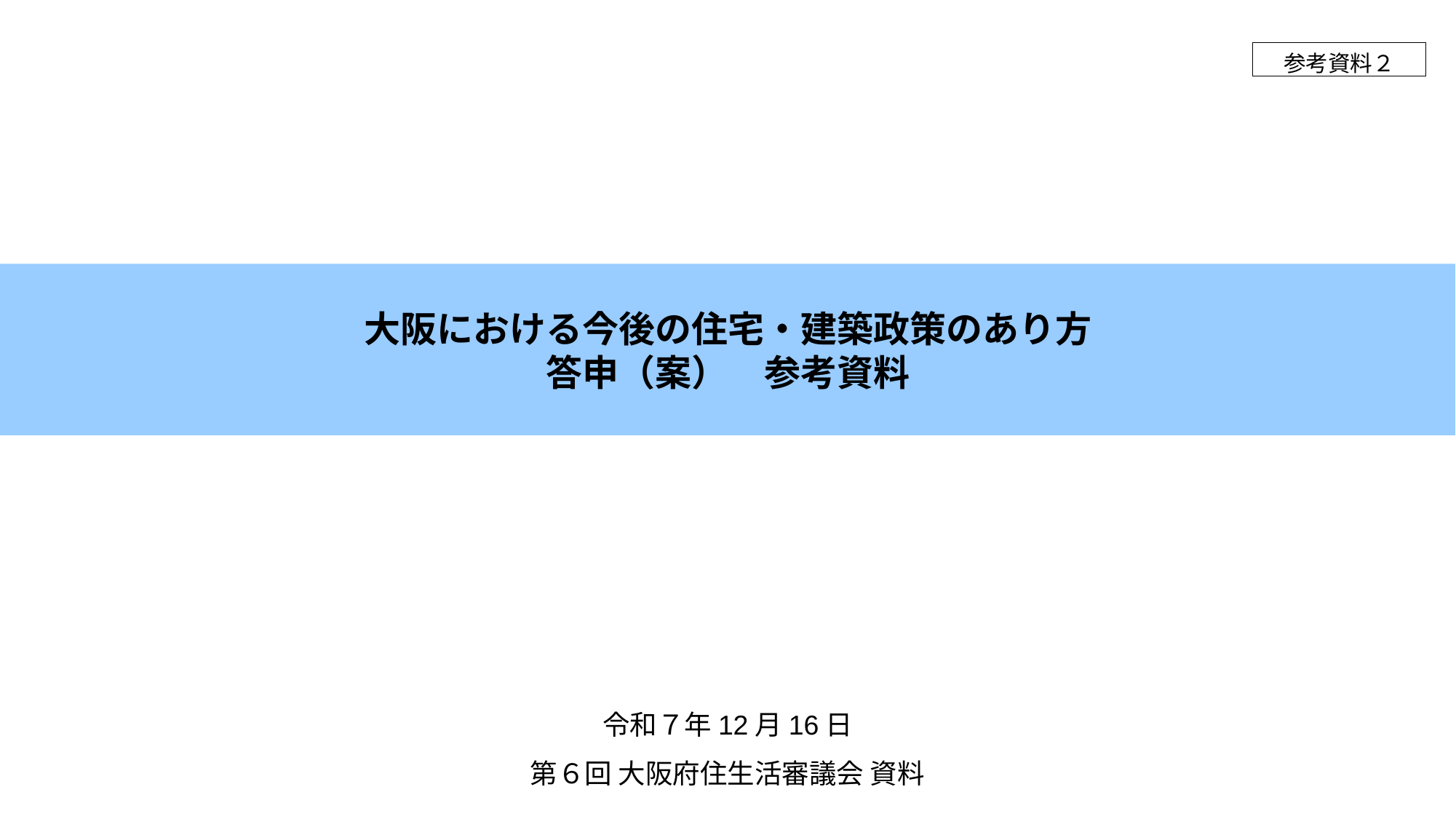

参考資料２
大阪における今後の住宅・建築政策のあり方
答申（案）　参考資料
令和７年12月16日
第６回 大阪府住生活審議会 資料